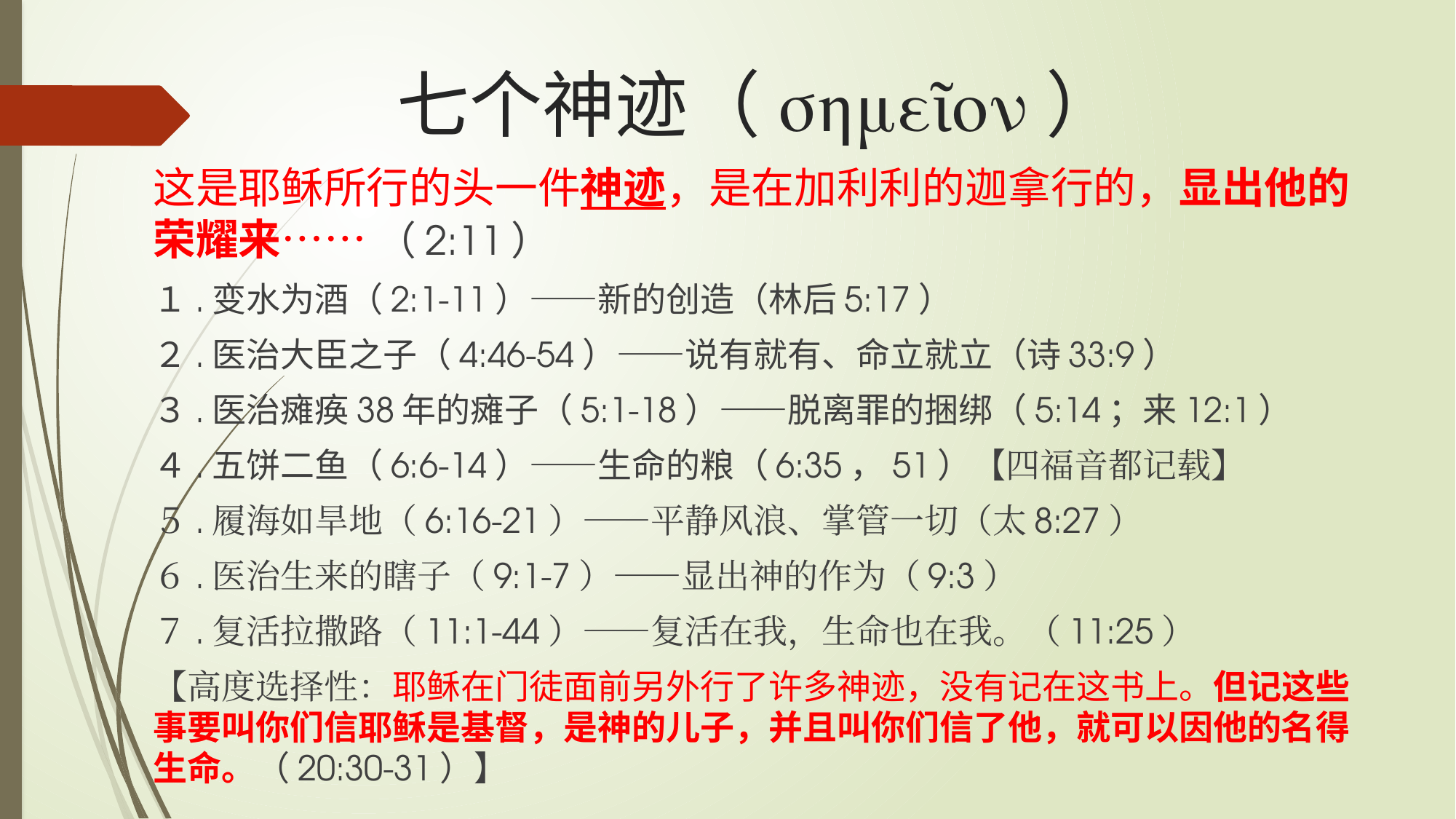

# 七个神迹（σημεῖον）
这是耶稣所行的头一件神迹，是在加利利的迦拿行的，显出他的荣耀来…… （2:11）
１.变水为酒（2:1-11）——新的创造（林后5:17）
２.医治大臣之子（4:46-54）——说有就有、命立就立（诗33:9）
３.医治瘫痪38年的瘫子（5:1-18）——脱离罪的捆绑（5:14；来12:1）
４.五饼二鱼（6:6-14）——生命的粮（6:35，51）【四福音都记载】
５.履海如旱地（6:16-21）——平静风浪、掌管一切（太8:27）
６.医治生来的瞎子（9:1-7）——显出神的作为（9:3）
７.复活拉撒路（11:1-44）——复活在我，生命也在我。（11:25）
【高度选择性：耶稣在门徒面前另外行了许多神迹，没有记在这书上。但记这些事要叫你们信耶稣是基督，是神的儿子，并且叫你们信了他，就可以因他的名得生命。（20:30-31）】